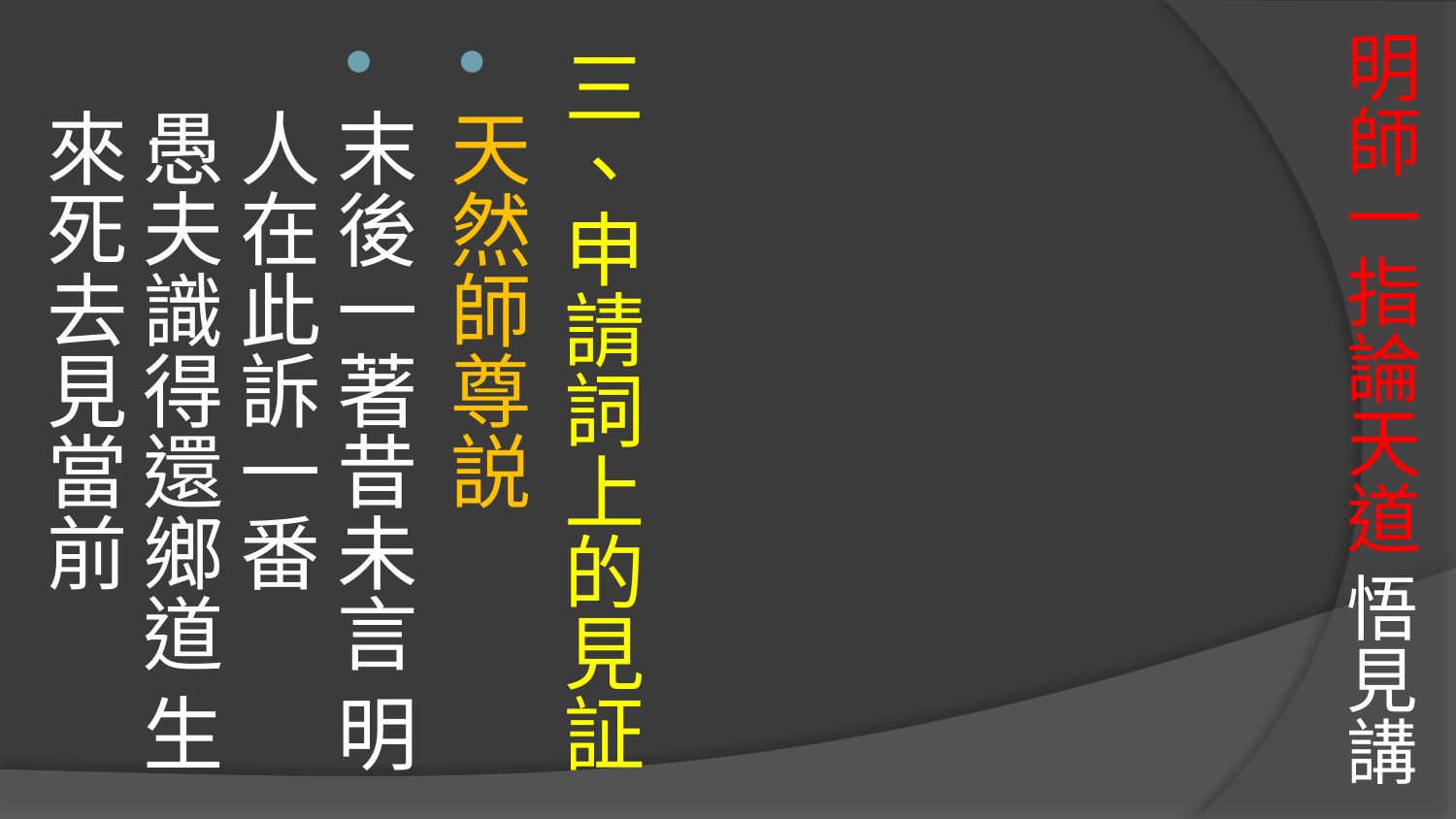

# 明師一指論天道 悟見講
三、申請詞上的見証
天然師尊説
末後一著昔未言 明人在此訴一番
愚夫識得還鄉道 生來死去見當前